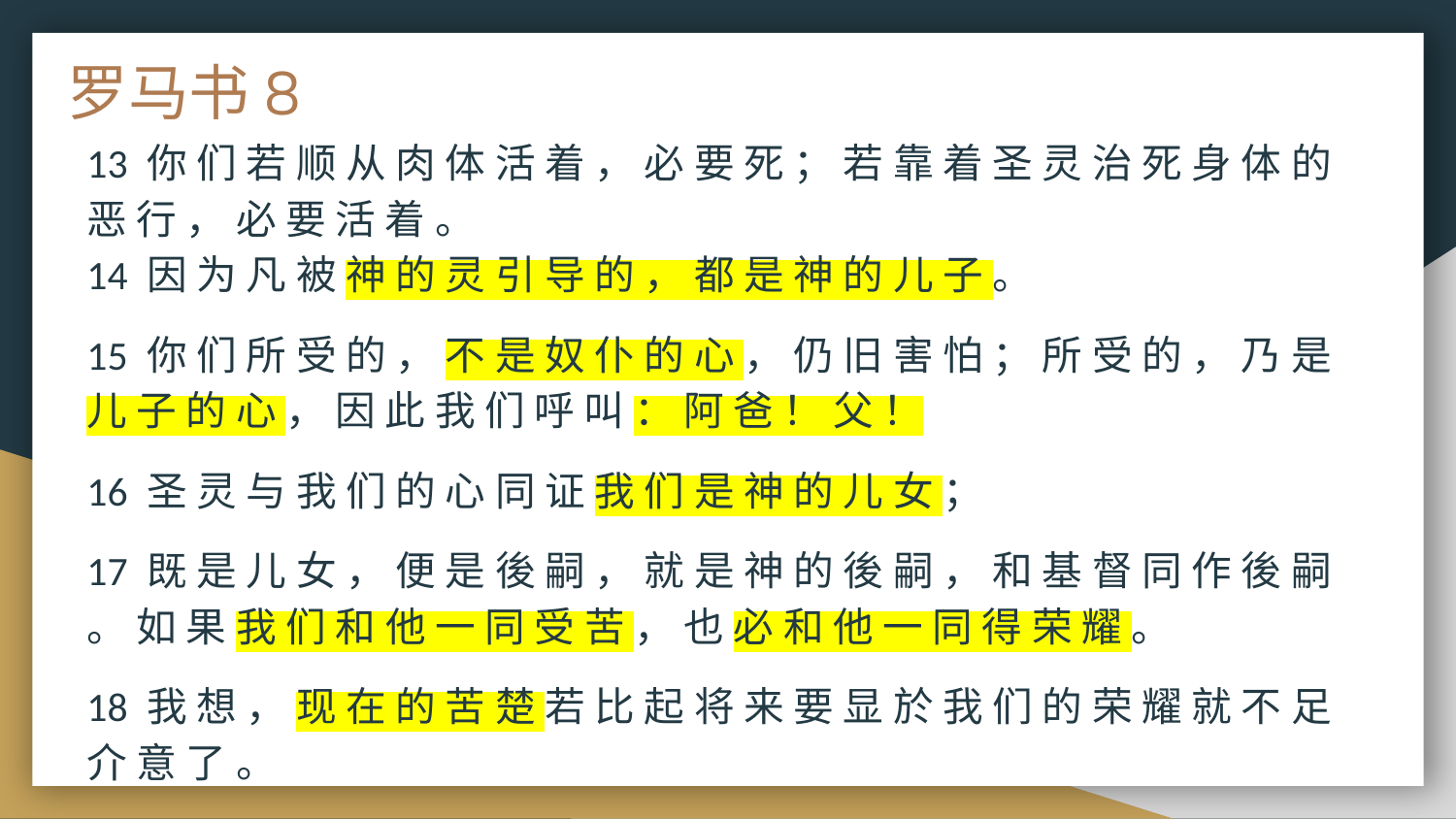

# 罗马书8
13 你 们 若 顺 从 肉 体 活 着 ， 必 要 死 ； 若 靠 着 圣 灵 治 死 身 体 的 恶 行 ， 必 要 活 着 。
14 因 为 凡 被 神 的 灵 引 导 的 ， 都 是 神 的 儿 子 。
15 你 们 所 受 的 ， 不 是 奴 仆 的 心 ， 仍 旧 害 怕 ； 所 受 的 ， 乃 是 儿 子 的 心 ， 因 此 我 们 呼 叫 ： 阿 爸 ！ 父 ！
16 圣 灵 与 我 们 的 心 同 证 我 们 是 神 的 儿 女 ；
17 既 是 儿 女 ， 便 是 後 嗣 ， 就 是 神 的 後 嗣 ， 和 基 督 同 作 後 嗣 。 如 果 我 们 和 他 一 同 受 苦 ， 也 必 和 他 一 同 得 荣 耀 。
18 我 想 ， 现 在 的 苦 楚 若 比 起 将 来 要 显 於 我 们 的 荣 耀 就 不 足 介 意 了 。